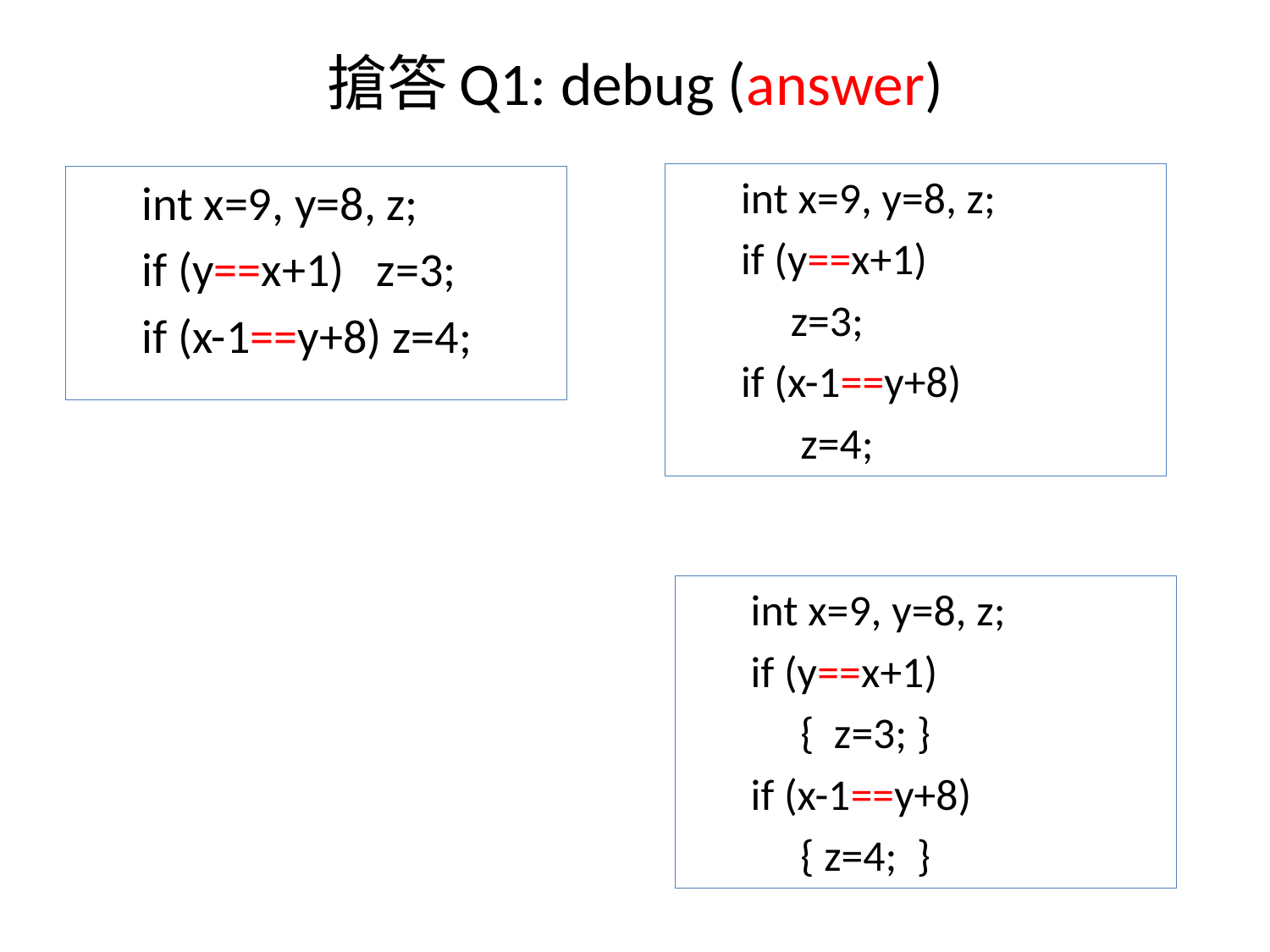

# 搶答Q1: debug (answer)
int x=9, y=8, z;
if (y==x+1)
     z=3;
if (x-1==y+8)
      z=4;

int x=9, y=8, z;
if (y==x+1)   z=3;
if (x-1==y+8) z=4;

int x=9, y=8, z;
if (y==x+1)
     {  z=3; }
if (x-1==y+8)
     { z=4;  }